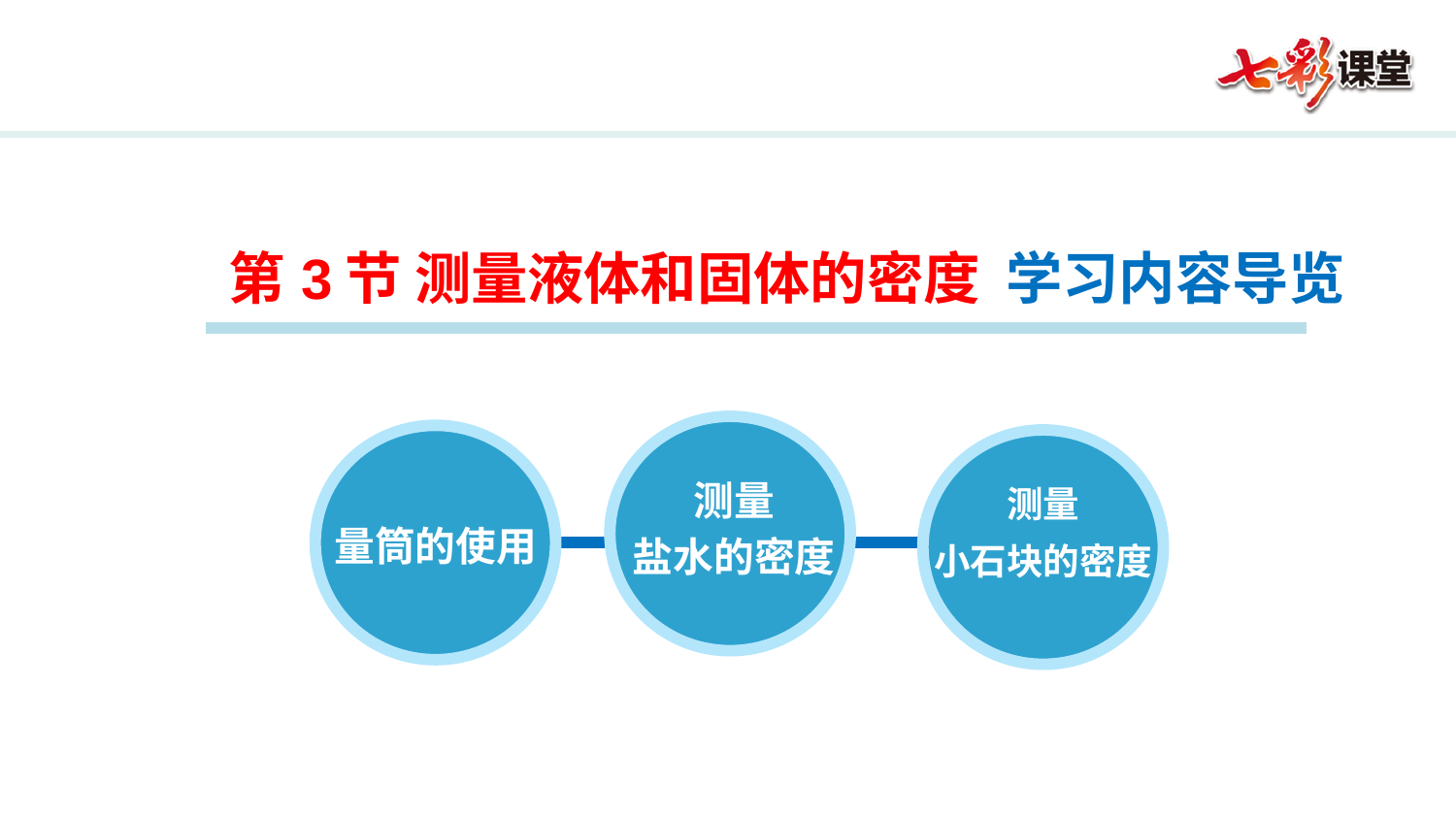

第3节 测量液体和固体的密度  学习内容导览

测量
小石块的密度

量筒的使用
测量
盐水的密度